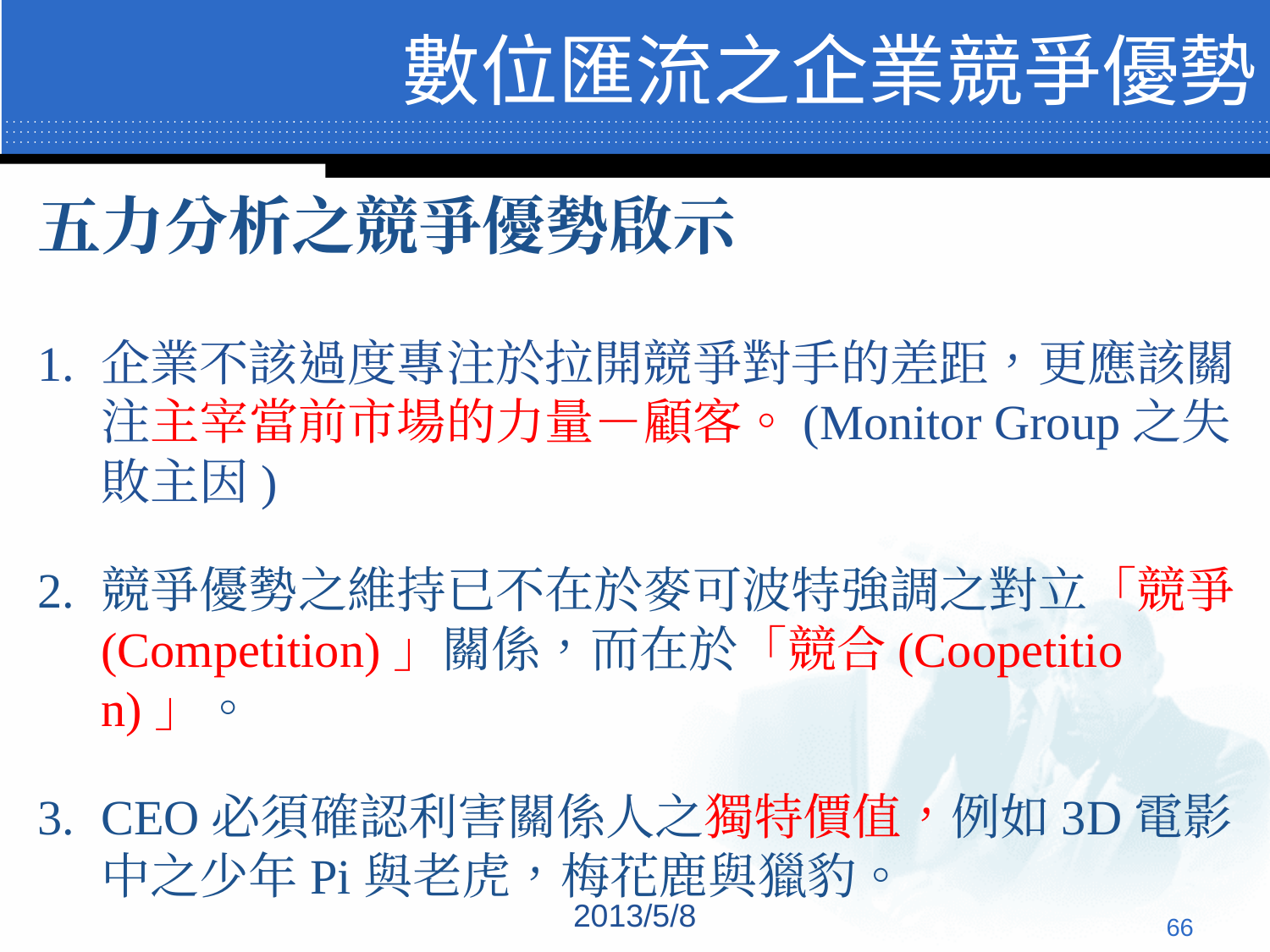

# 數位匯流之企業競爭優勢
五力分析之競爭優勢啟示

企業不該過度專注於拉開競爭對手的差距，更應該關注主宰當前市場的力量－顧客。(Monitor Group之失敗主因)

競爭優勢之維持已不在於麥可波特強調之對立「競爭(Competition)」關係，而在於「競合(Coopetition)」。

CEO必須確認利害關係人之獨特價值，例如3D電影中之少年Pi與老虎，梅花鹿與獵豹。
2013/5/8
66